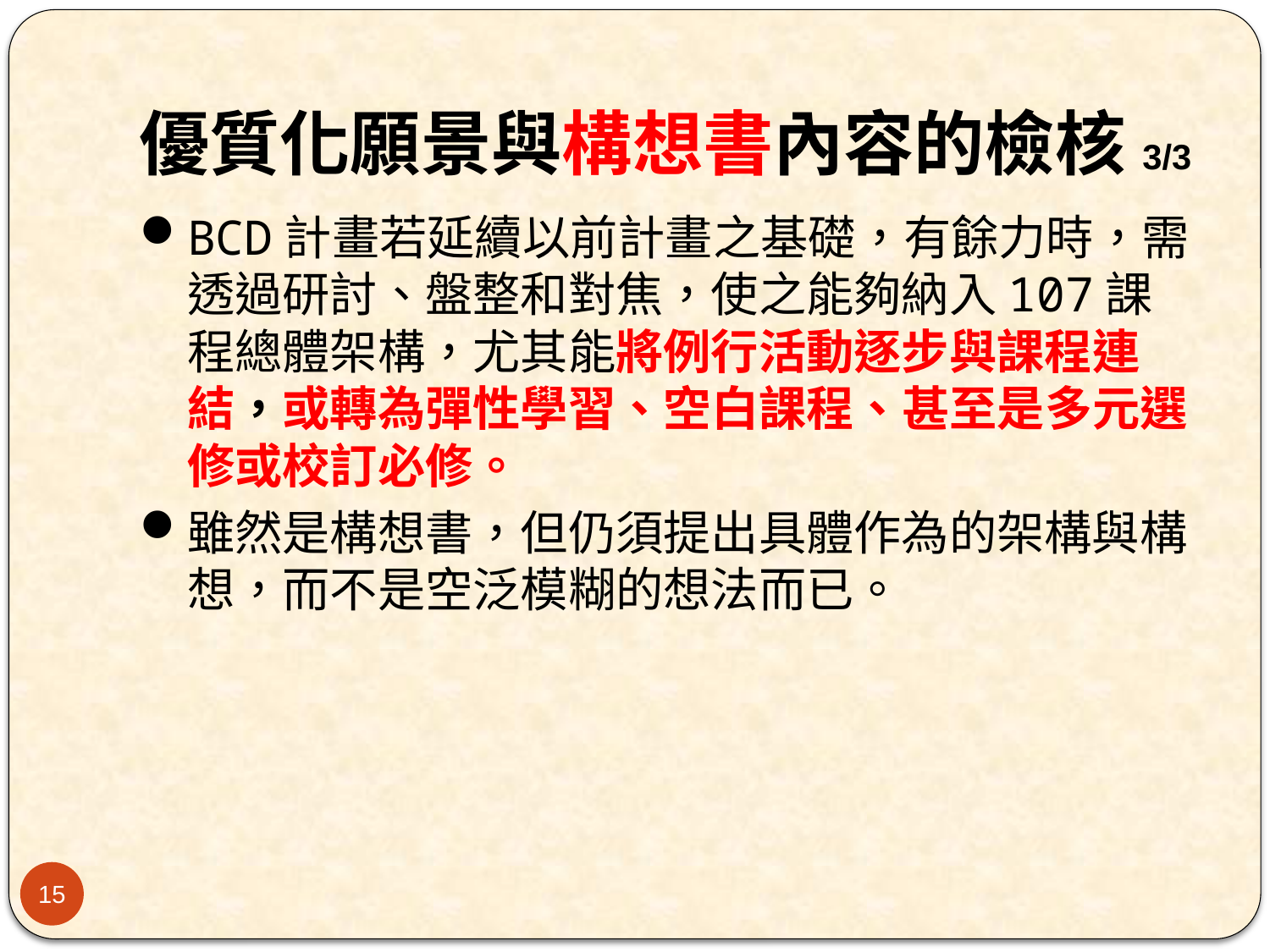

# 優質化願景與構想書內容的檢核3/3
BCD計畫若延續以前計畫之基礎，有餘力時，需透過研討、盤整和對焦，使之能夠納入107課程總體架構，尤其能將例行活動逐步與課程連結，或轉為彈性學習、空白課程、甚至是多元選修或校訂必修。
雖然是構想書，但仍須提出具體作為的架構與構想，而不是空泛模糊的想法而已。
15